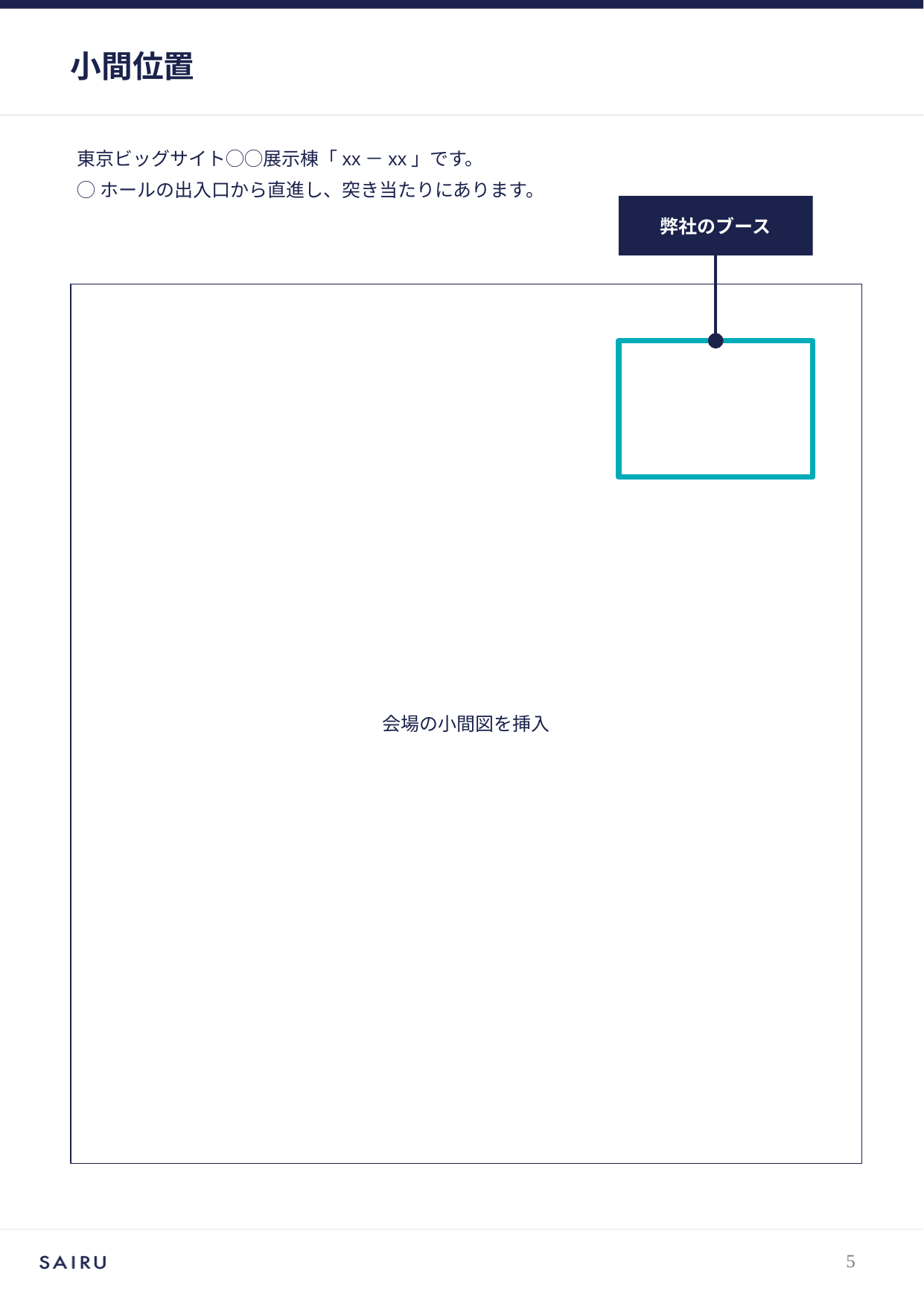

# 小間位置
東京ビッグサイト◯◯展示棟「xx－xx」です。
◯ホールの出入口から直進し、突き当たりにあります。
弊社のブース
会場の小間図を挿入

5